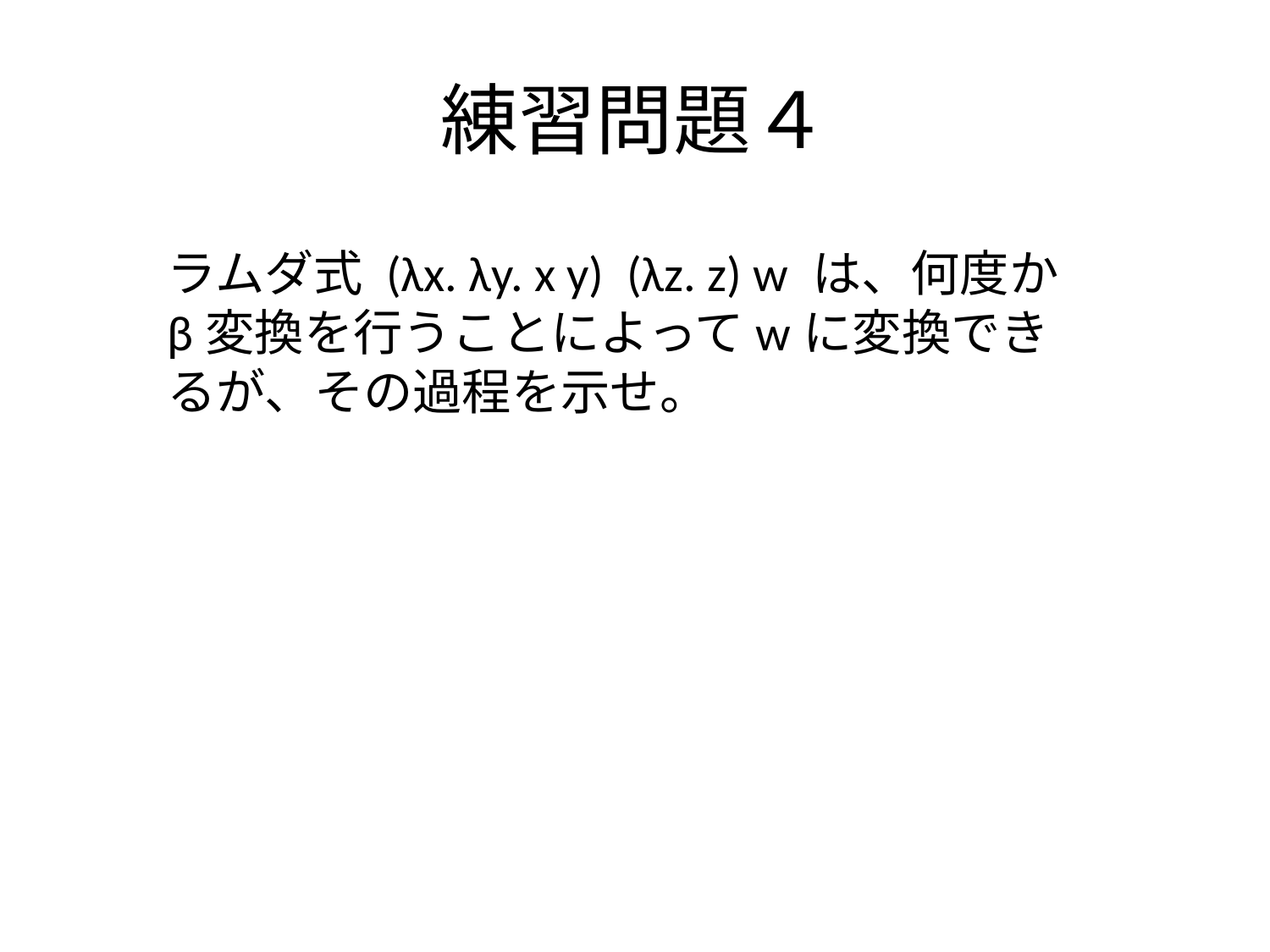

練習問題４
ラムダ式 (λx. λy. x y)  (λz. z) w は、何度かβ変換を行うことによってwに変換できるが、その過程を示せ。